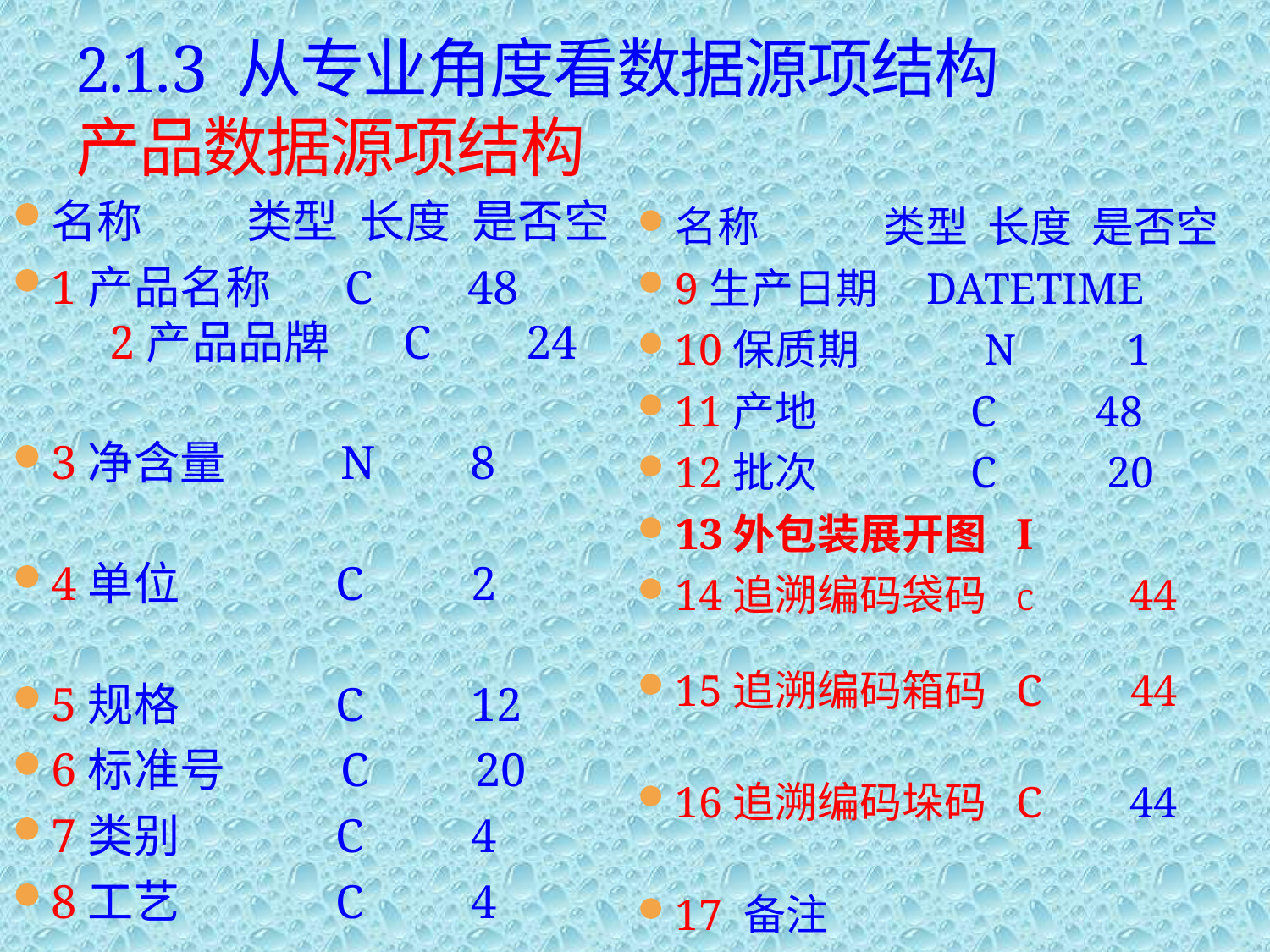

# 2.1.3 从专业角度看数据源项结构 产品数据源项结构
名称          类型  长度  是否空
1产品名称      C        48             2产品品牌      C        24
3净含量          N        8
4单位              C         2
5规格              C         12
6标准号          C         20
7类别              C         4
8工艺              C         4
名称             类型  长度  是否空
9生产日期    DATETIME
10保质期            N          1
11产地               C         48
12批次               C          20
13外包装展开图  I
14追溯编码袋码  C             44
15追溯编码箱码  C        44
16追溯编码垛码  C        44
17 备注